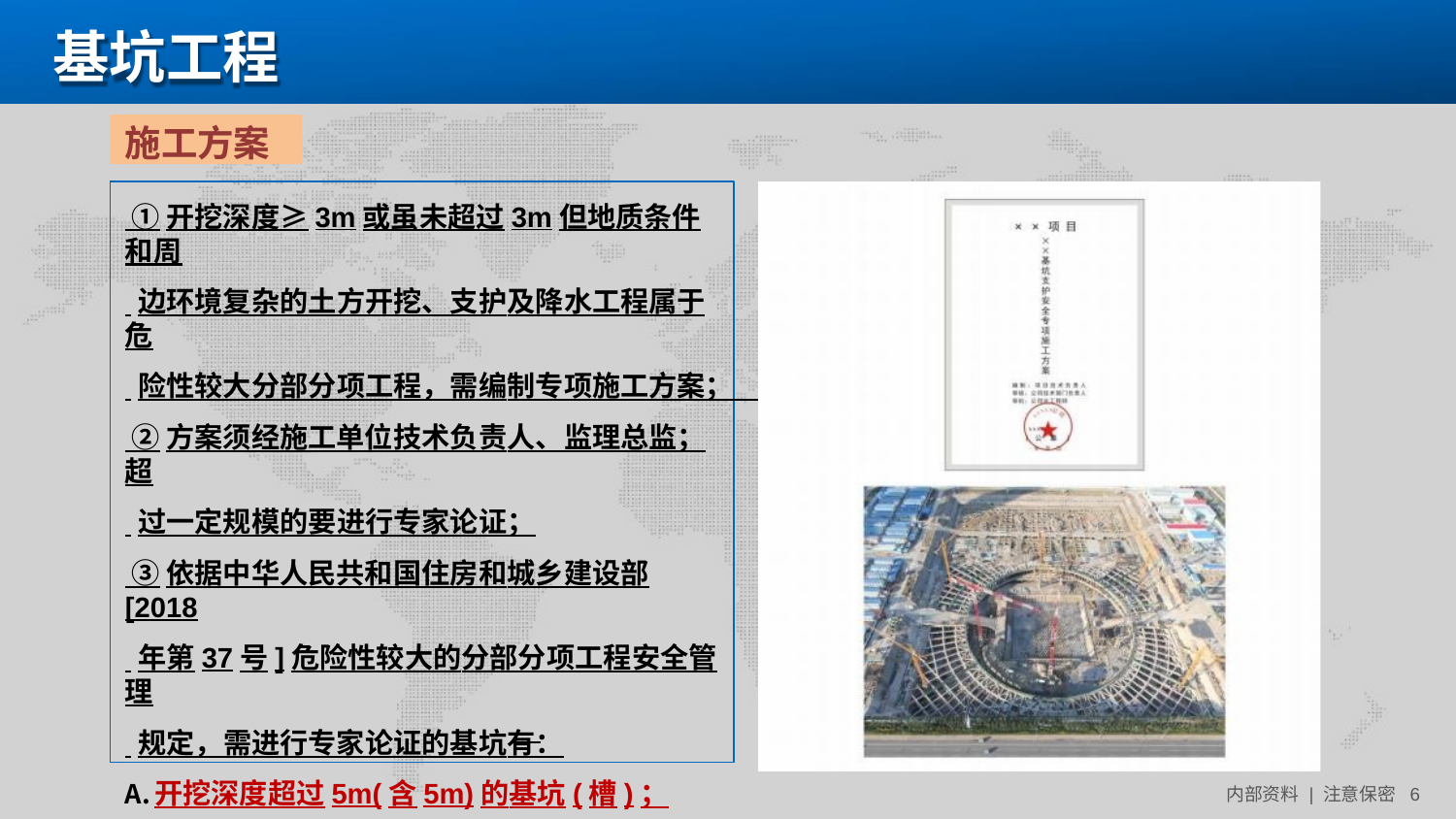

# 基坑工程
施工方案
 ①开挖深度≥3m或虽未超过3m但地质条件和周
 边环境复杂的土方开挖、支护及降水工程属于危
 险性较大分部分项工程，需编制专项施工方案；
 ②方案须经施工单位技术负责人、监理总监；超
 过一定规模的要进行专家论证；
 ③依据中华人民共和国住房和城乡建设部[2018
 年第37号]危险性较大的分部分项工程安全管理
 规定，需进行专家论证的基坑有：
开挖深度超过5m(含5m)的基坑(槽)；
开挖深度虽未超过5m,但地质条件复杂、周围
 环境和地下管线影响的基坑(槽)。

内部资料 | 注意保密 6